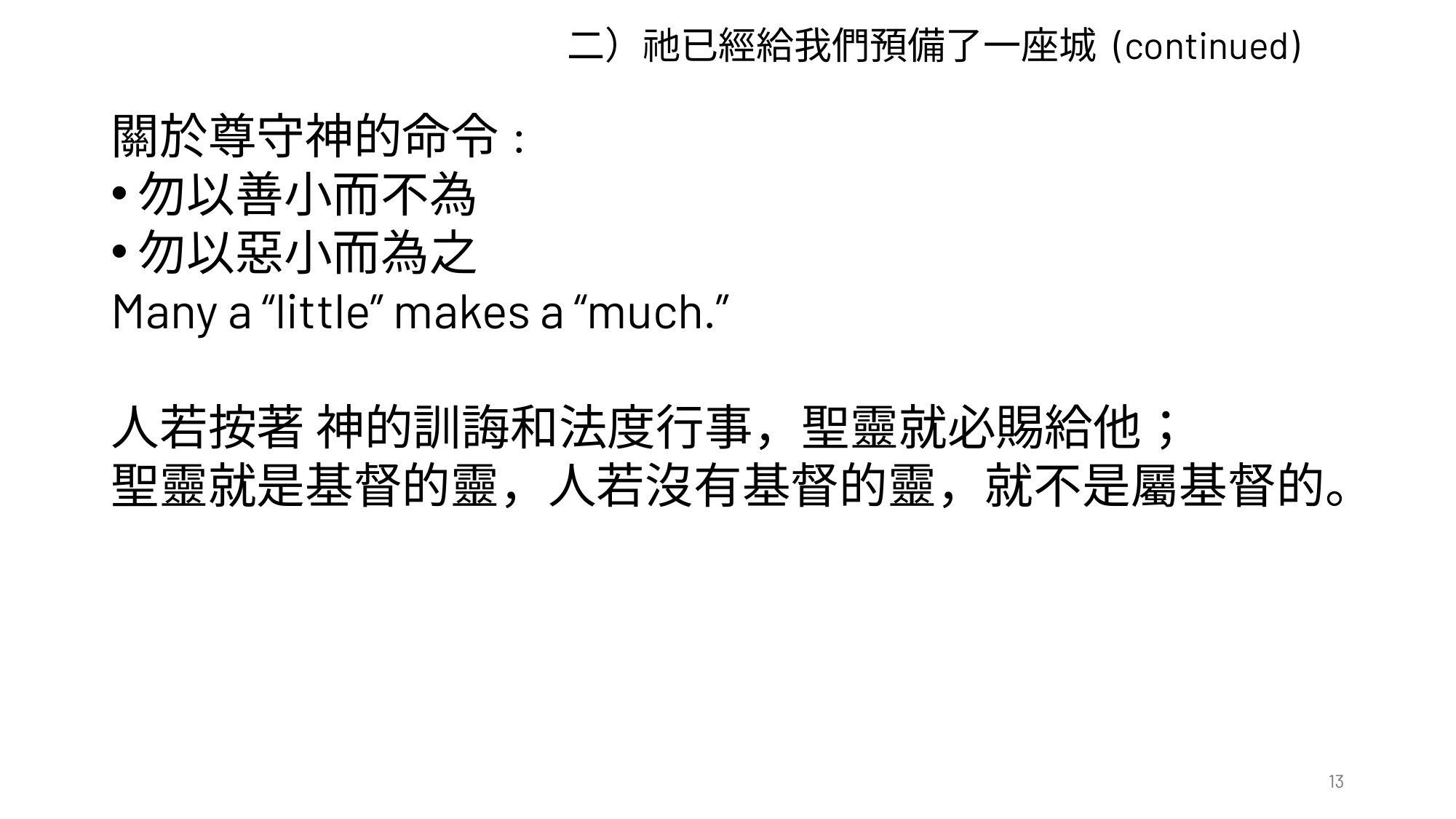

二）祂已經給我們預備了一座城 (continued)
關於尊守神的命令:
勿以善小而不為
勿以惡小而為之
Many a “little” makes a “much.”

人若按著 神的訓誨和法度行事，聖靈就必賜給他；
聖靈就是基督的靈，人若沒有基督的靈，就不是屬基督的。

13